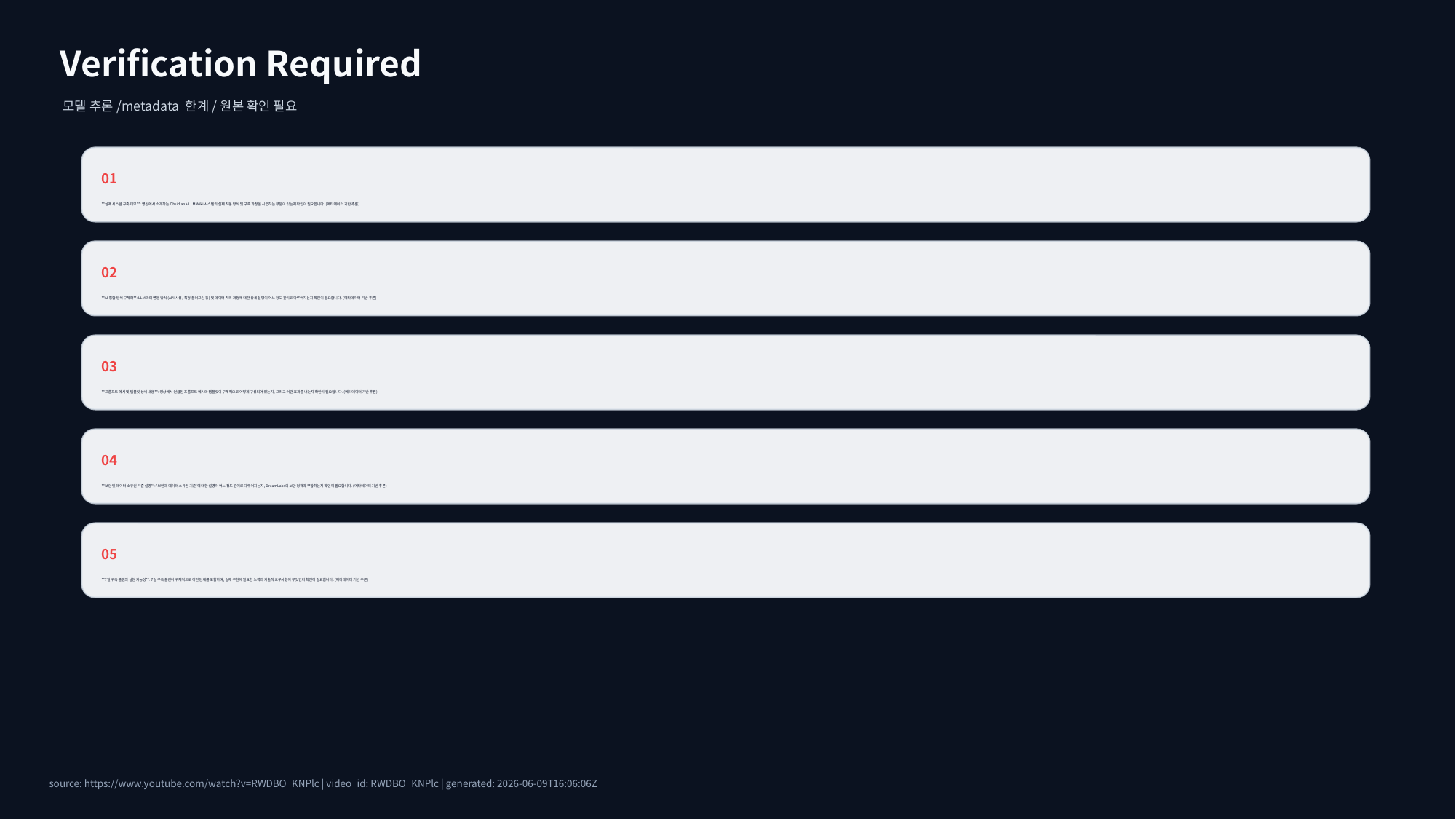

Verification Required
모델 추론/metadata 한계/원본 확인 필요

01
**실제 시스템 구축 데모**: 영상에서 소개하는 Obsidian + LLM Wiki 시스템의 실제 작동 방식 및 구축 과정을 시연하는 부분이 있는지 확인이 필요합니다. (메타데이터 기반 추론)

02
**AI 통합 방식 구체화**: LLM과의 연동 방식 (API 사용, 특정 플러그인 등) 및 데이터 처리 과정에 대한 상세 설명이 어느 정도 깊이로 다루어지는지 확인이 필요합니다. (메타데이터 기반 추론)

03
**프롬프트 예시 및 템플릿 상세 내용**: 영상에서 언급된 프롬프트 예시와 템플릿이 구체적으로 어떻게 구성되어 있는지, 그리고 어떤 효과를 내는지 확인이 필요합니다. (메타데이터 기반 추론)

04
**보안 및 데이터 소유권 기준 설명**: '보안과 데이터 소유권 기준'에 대한 설명이 어느 정도 깊이로 다루어지는지, DreamLabs의 보안 정책과 부합하는지 확인이 필요합니다. (메타데이터 기반 추론)

05
**7일 구축 플랜의 실현 가능성**: 7일 구축 플랜이 구체적으로 어떤 단계를 포함하며, 실제 구현에 필요한 노력과 기술적 요구사항이 무엇인지 확인이 필요합니다. (메타데이터 기반 추론)
source: https://www.youtube.com/watch?v=RWDBO_KNPlc | video_id: RWDBO_KNPlc | generated: 2026-06-09T16:06:06Z